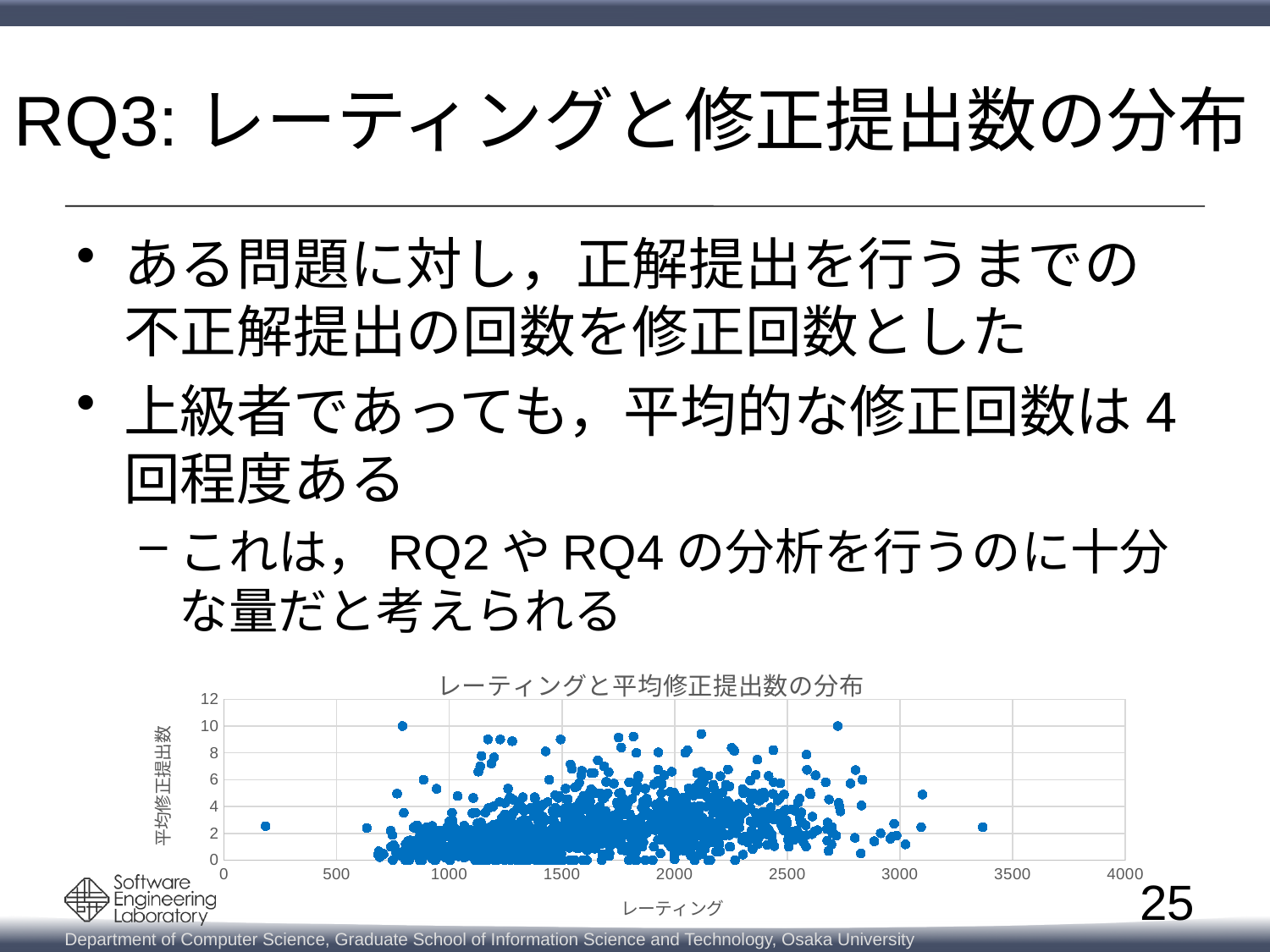

# RQ3:レーティングと修正提出数の分布
ある問題に対し，正解提出を行うまでの不正解提出の回数を修正回数とした
上級者であっても，平均的な修正回数は4回程度ある
これは，RQ2やRQ4の分析を行うのに十分な量だと考えられる

### Chart: レーティングと平均修正提出数の分布

| Category |  |
|---|---|
25